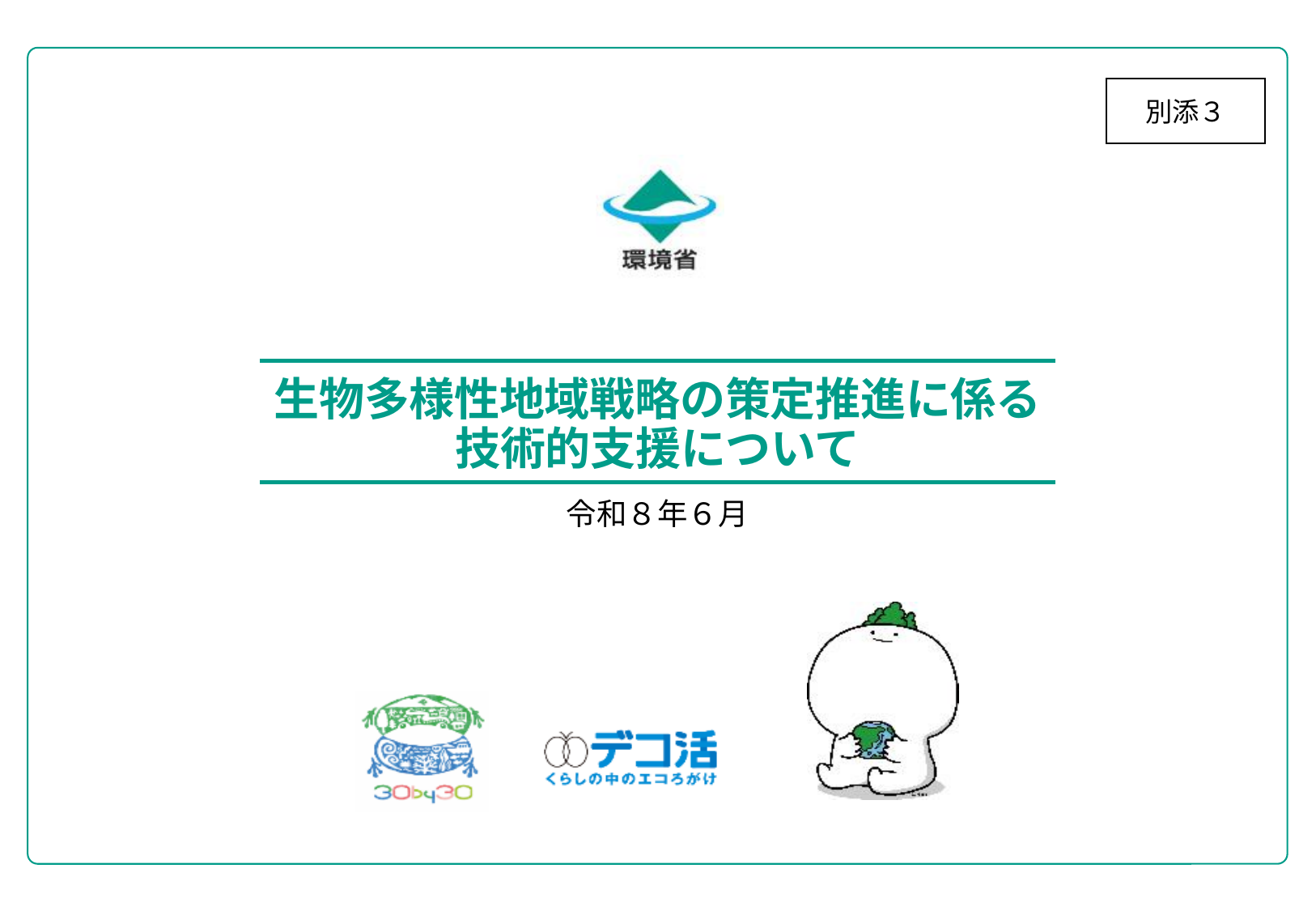

別添３
# 生物多様性地域戦略の策定推進に係る 技術的支援について
令和８年６月